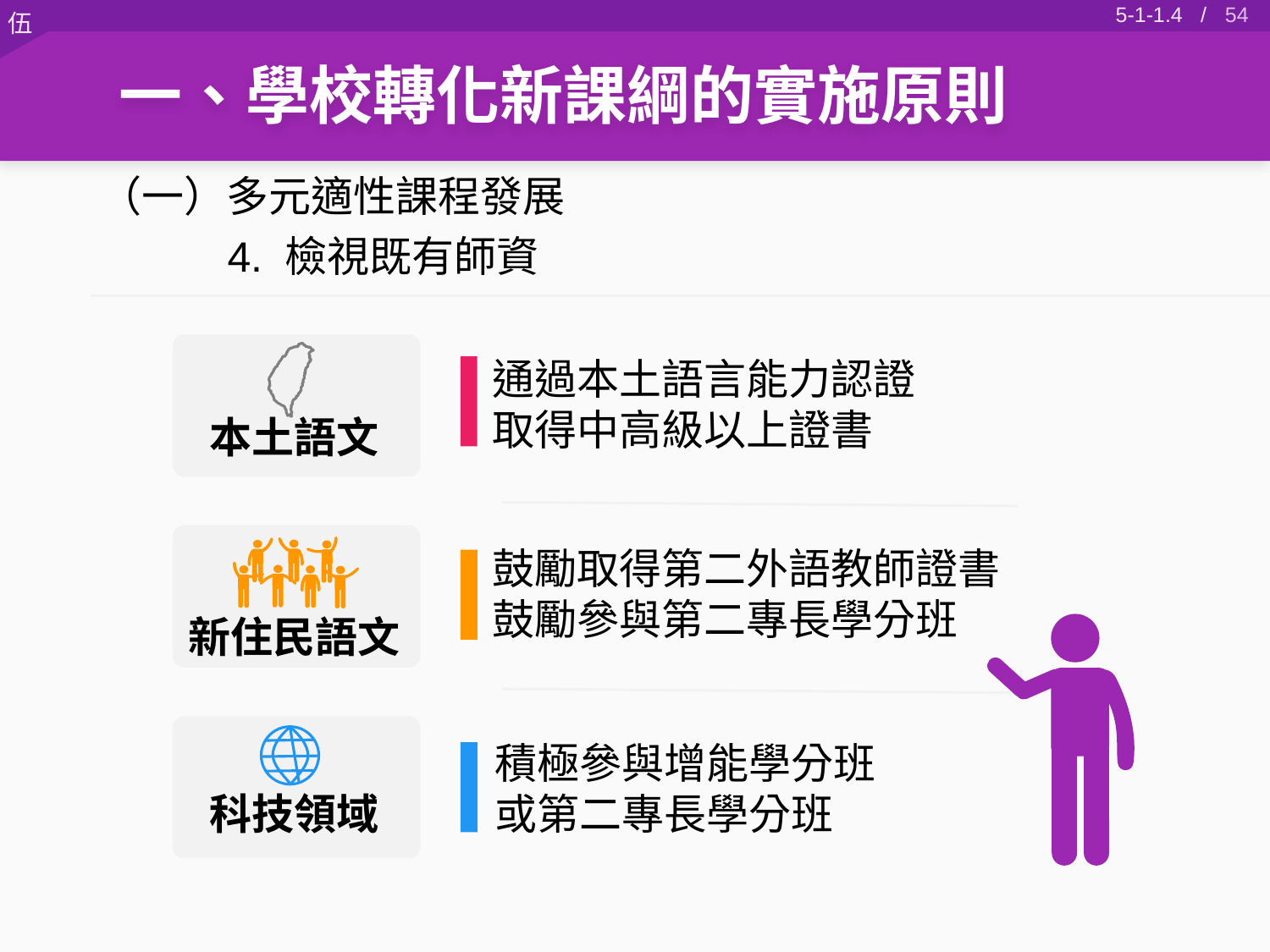

54
5-1-1.4   /
一、學校轉化新課綱的實施原則
（一）多元適性課程發展
4. 檢視既有師資

通過本土語言能力認證
取得中高級以上證書

本土語文

鼓勵取得第二外語教師證書
鼓勵參與第二專長學分班

新住民語文

積極參與增能學分班
或第二專長學分班

科技領域